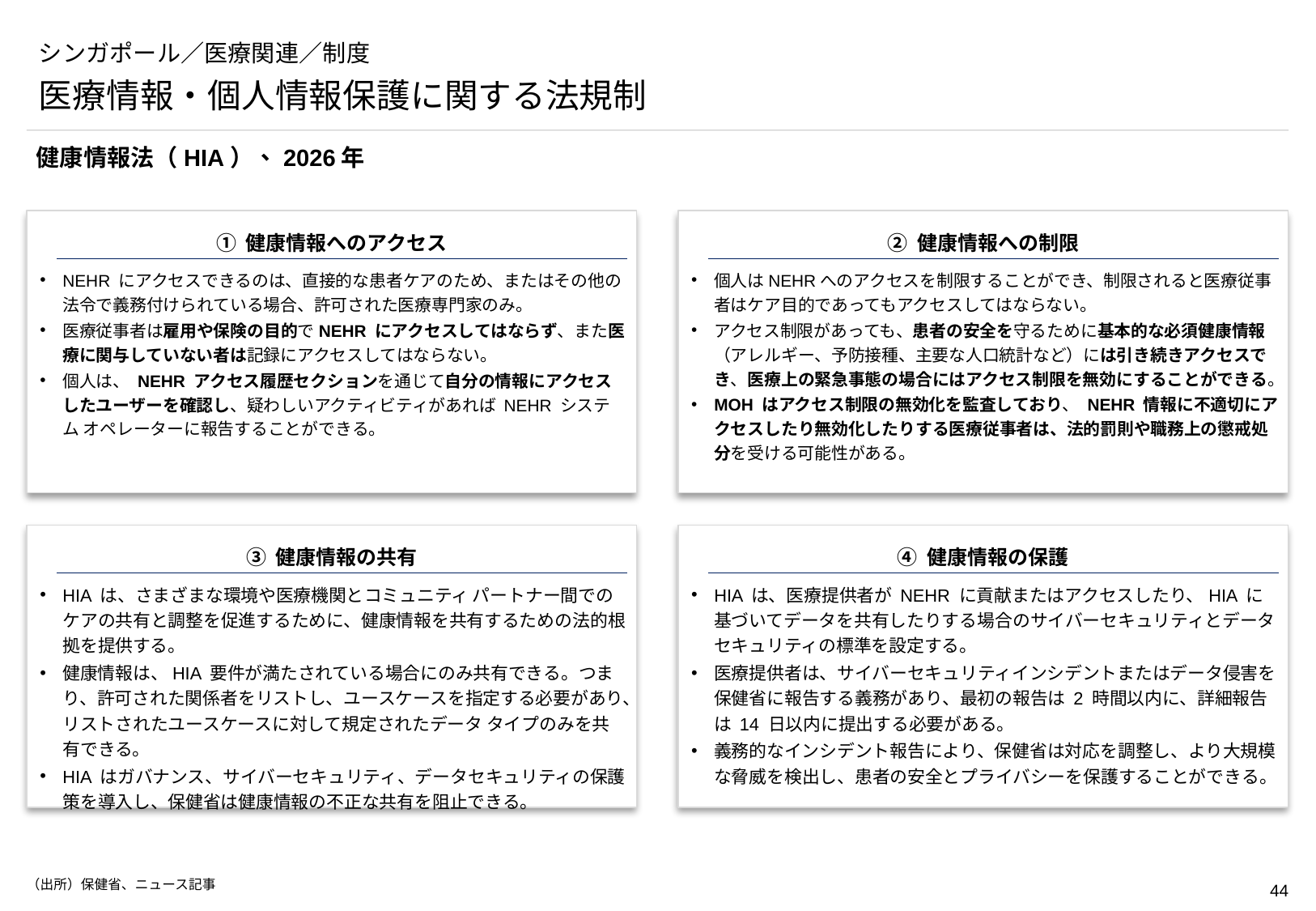

# シンガポール／医療関連／制度
医療情報・個人情報保護に関する法規制
健康情報法（HIA）、2026年

① 健康情報へのアクセス
NEHR にアクセスできるのは、直接的な患者ケアのため、またはその他の法令で義務付けられている場合、許可された医療専門家のみ。
医療従事者は雇用や保険の目的でNEHR にアクセスしてはならず、また医療に関与していない者は記録にアクセスしてはならない。
個人は、 NEHR アクセス履歴セクションを通じて自分の情報にアクセスしたユーザーを確認し、疑わしいアクティビティがあれば NEHR システム オペレーターに報告することができる。

② 健康情報への制限
個人はNEHRへのアクセスを制限することができ、制限されると医療従事者はケア目的であってもアクセスしてはならない。
アクセス制限があっても、患者の安全を守るために基本的な必須健康情報（アレルギー、予防接種、主要な人口統計など）には引き続きアクセスでき、医療上の緊急事態の場合にはアクセス制限を無効にすることができる。
MOH はアクセス制限の無効化を監査しており、 NEHR 情報に不適切にアクセスしたり無効化したりする医療従事者は、法的罰則や職務上の懲戒処分を受ける可能性がある。

③ 健康情報の共有
HIA は、さまざまな環境や医療機関とコミュニティ パートナー間でのケアの共有と調整を促進するために、健康情報を共有するための法的根拠を提供する。
健康情報は、HIA 要件が満たされている場合にのみ共有できる。つまり、許可された関係者をリストし、ユースケースを指定する必要があり、リストされたユースケースに対して規定されたデータ タイプのみを共有できる。
HIA はガバナンス、サイバーセキュリティ、データセキュリティの保護策を導入し、保健省は健康情報の不正な共有を阻止できる。

④ 健康情報の保護
HIA は、医療提供者が NEHR に貢献またはアクセスしたり、HIA に基づいてデータを共有したりする場合のサイバーセキュリティとデータセキュリティの標準を設定する。
医療提供者は、サイバーセキュリティインシデントまたはデータ侵害を保健省に報告する義務があり、最初の報告は 2 時間以内に、詳細報告は 14 日以内に提出する必要がある。
義務的なインシデント報告により、保健省は対応を調整し、より大規模な脅威を検出し、患者の安全とプライバシーを保護することができる。
（出所）保健省、ニュース記事